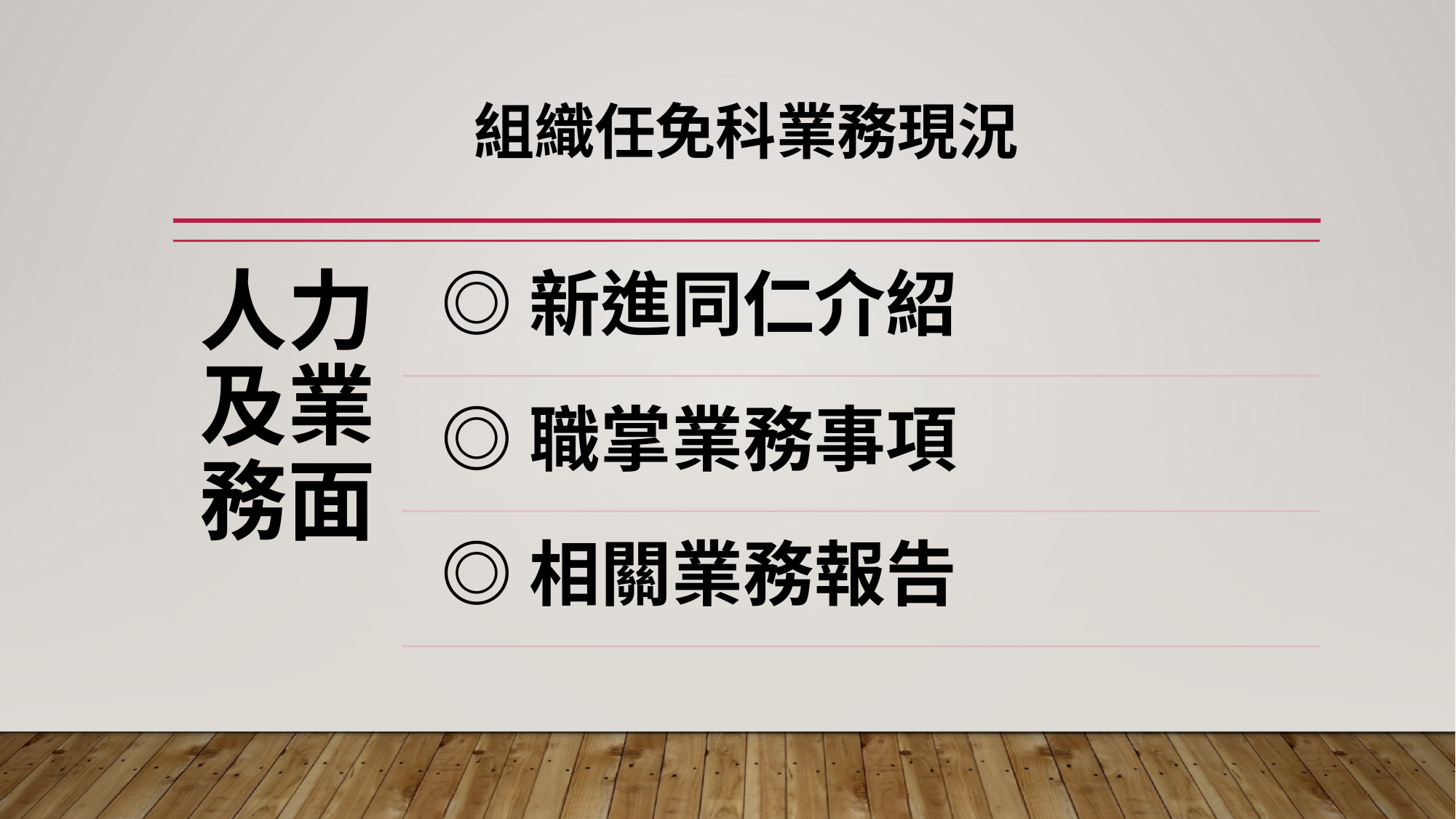

# 組織任免科業務現況
人力及業務面
◎新進同仁介紹
◎職掌業務事項
◎相關業務報告